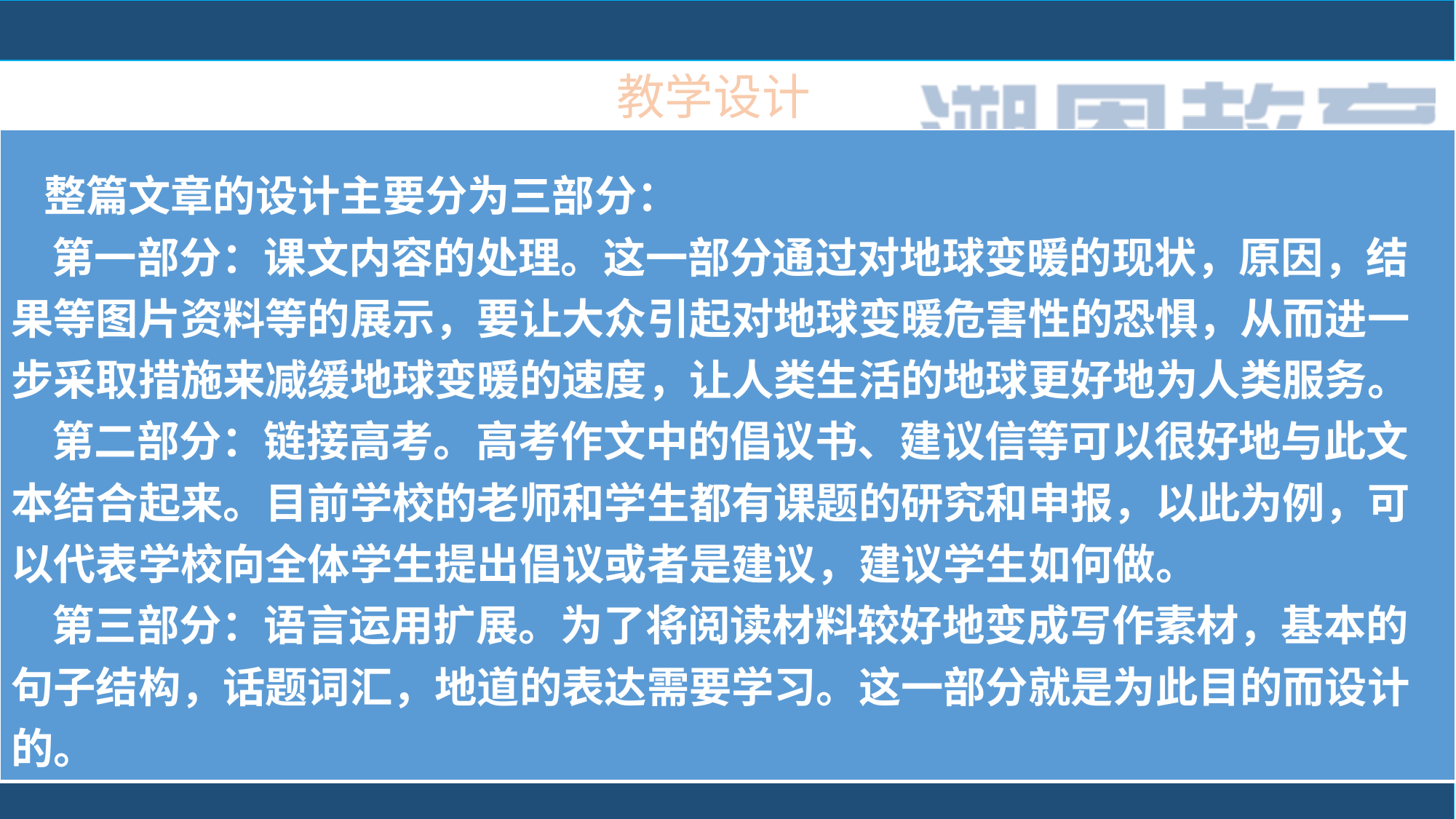

教学设计
| 整篇文章的设计主要分为三部分： 第一部分：课文内容的处理。这一部分通过对地球变暖的现状，原因，结果等图片资料等的展示，要让大众引起对地球变暖危害性的恐惧，从而进一步采取措施来减缓地球变暖的速度，让人类生活的地球更好地为人类服务。 第二部分：链接高考。高考作文中的倡议书、建议信等可以很好地与此文本结合起来。目前学校的老师和学生都有课题的研究和申报，以此为例，可以代表学校向全体学生提出倡议或者是建议，建议学生如何做。 第三部分：语言运用扩展。为了将阅读材料较好地变成写作素材，基本的句子结构，话题词汇，地道的表达需要学习。这一部分就是为此目的而设计的。 |
| --- |